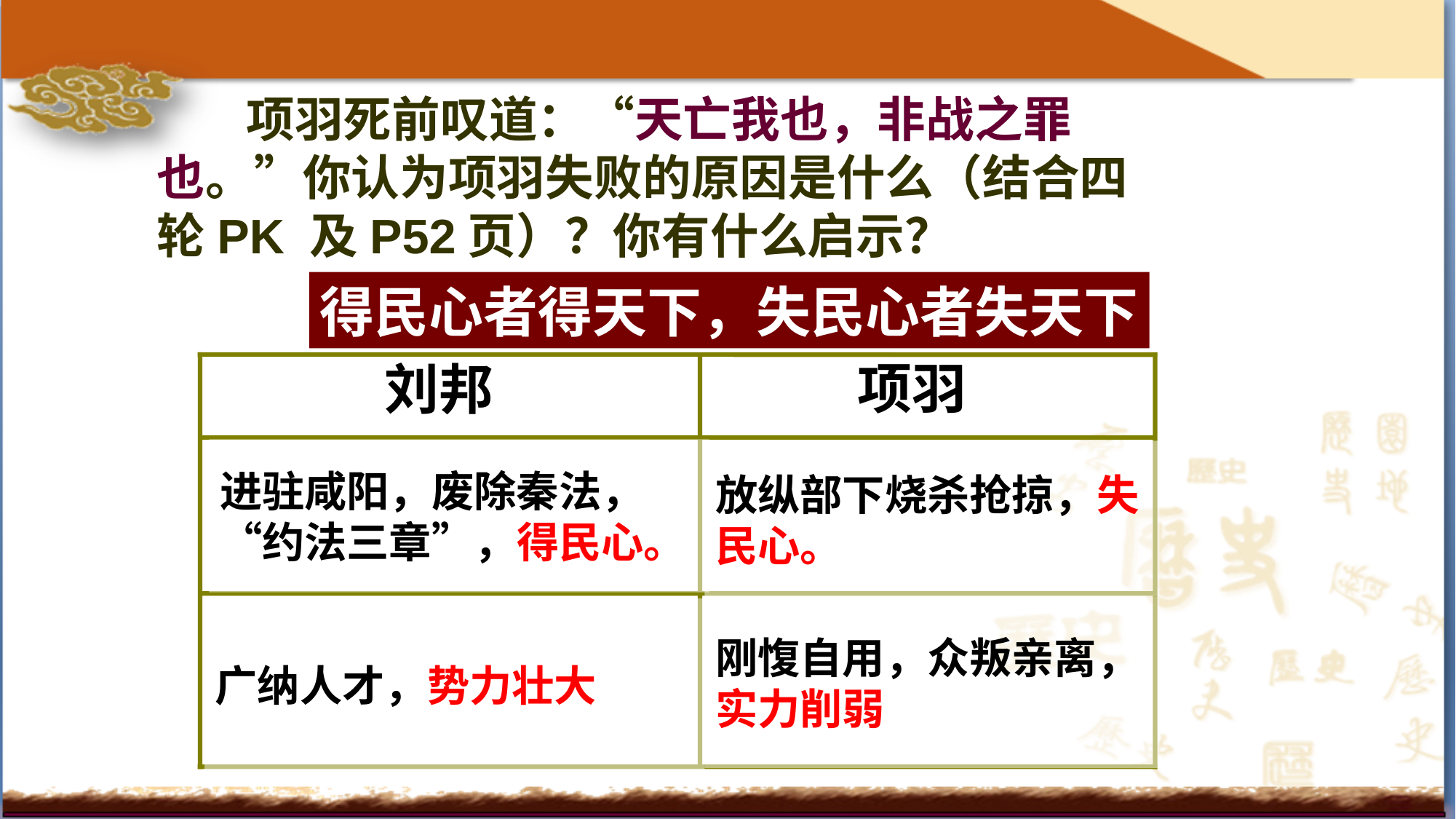

项羽死前叹道：“天亡我也，非战之罪也。”你认为项羽失败的原因是什么（结合四轮PK 及P52页）？你有什么启示？
得民心者得天下，失民心者失天下
项羽
刘邦

进驻咸阳，废除秦法，“约法三章”，得民心。
放纵部下烧杀抢掠，失民心。
刚愎自用，众叛亲离，实力削弱
广纳人才，势力壮大